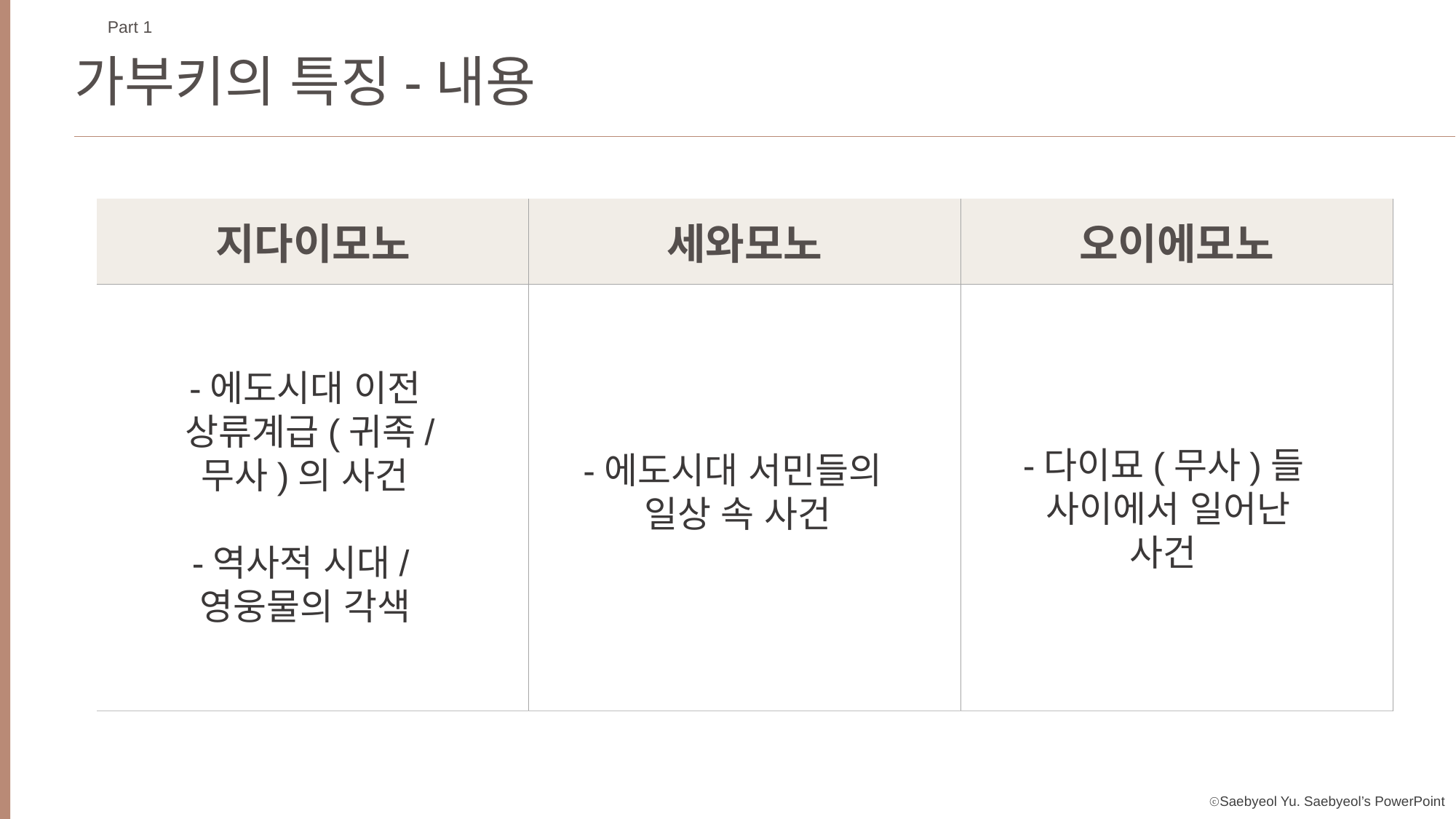

Part 1
가부키의 특징-내용
| 지다이모노 | 세와모노 | 오이에모노 |
| --- | --- | --- |
|  |  |  |
-에도시대 이전
 상류계급(귀족/무사)의 사건

-역사적 시대/영웅물의 각색

-다이묘(무사)들
사이에서 일어난 사건
-에도시대 서민들의
일상 속 사건